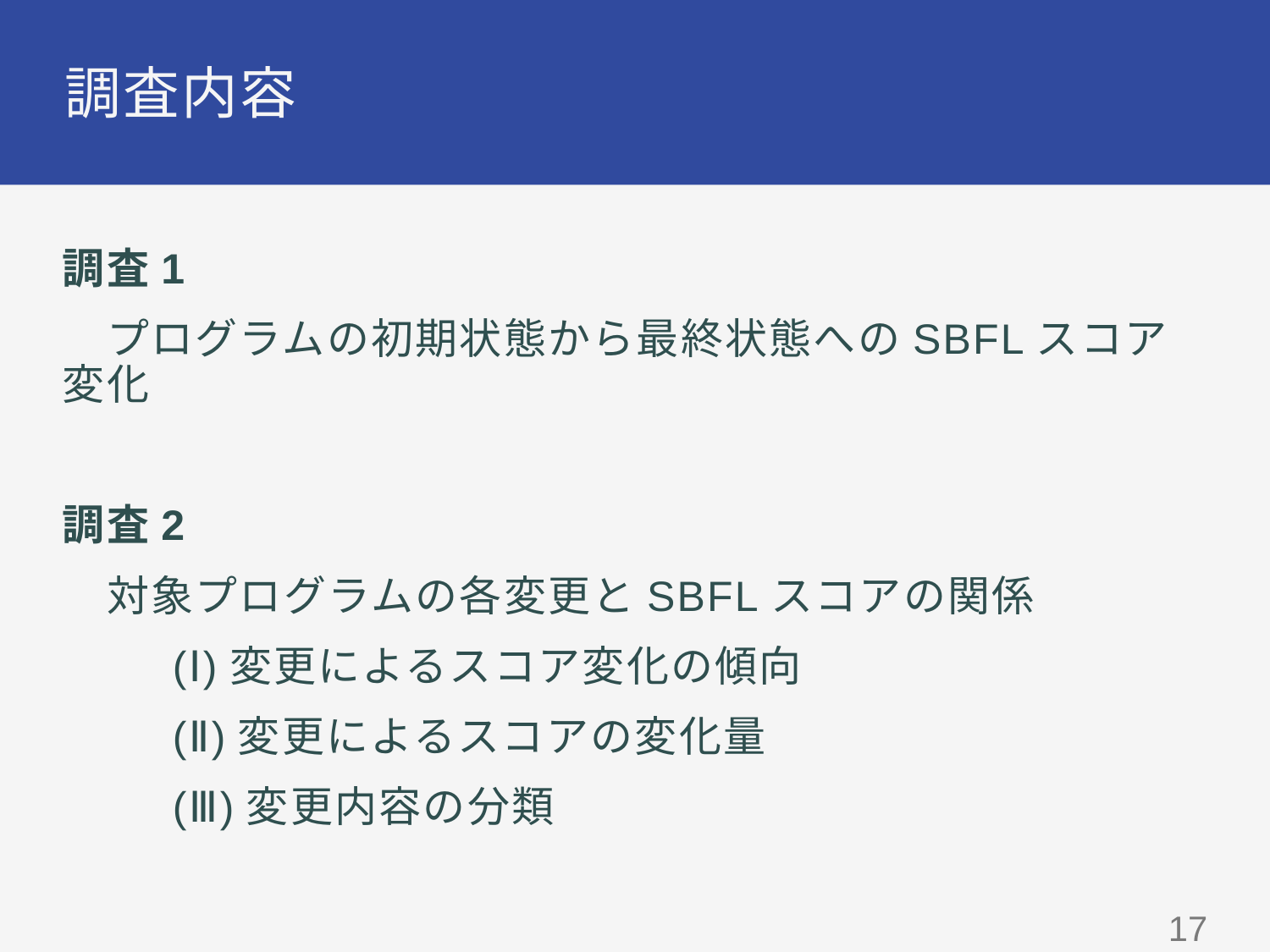

# 調査内容
調査1
　プログラムの初期状態から最終状態へのSBFLスコア変化

調査2
　対象プログラムの各変更とSBFLスコアの関係
　　 (Ⅰ)変更によるスコア変化の傾向
　　 (Ⅱ)変更によるスコアの変化量
　　 (Ⅲ)変更内容の分類
17